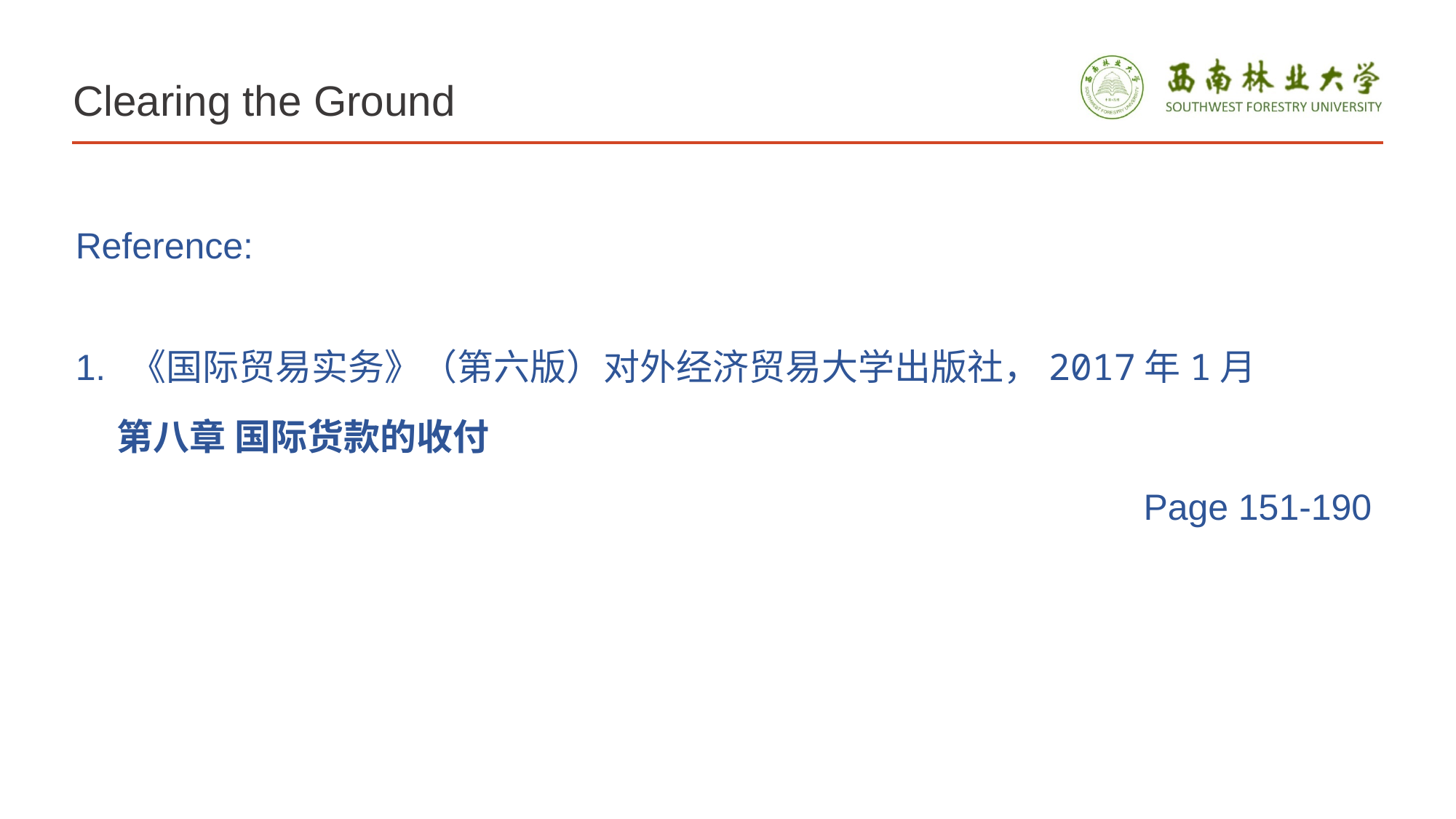

# Clearing the Ground

Reference:

《国际贸易实务》（第六版）对外经济贸易大学出版社，2017年1月
    第八章 国际货款的收付
Page 151-190